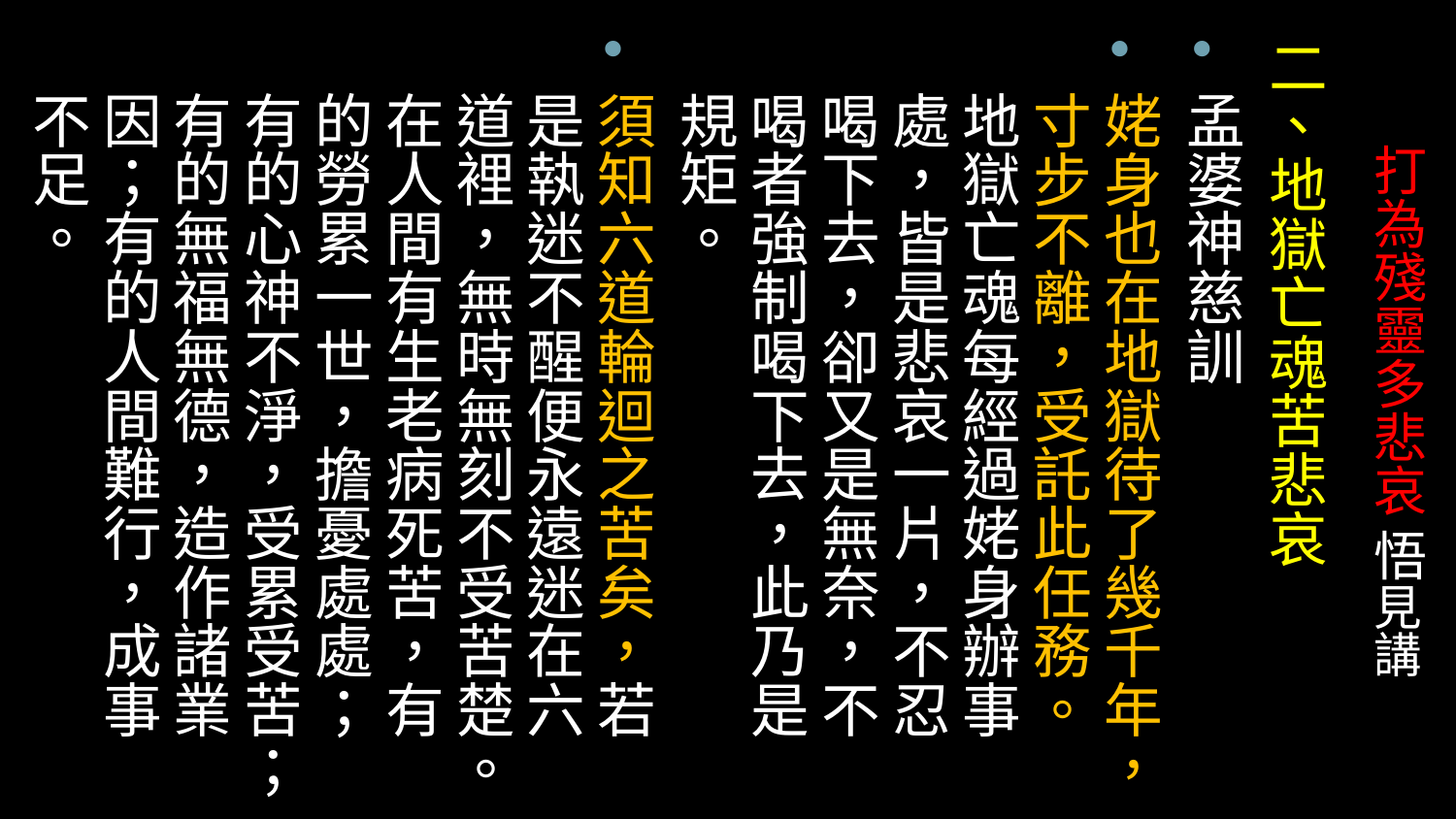

二、地獄亡魂苦悲哀
孟婆神慈訓
姥身也在地獄待了幾千年，寸步不離，受託此任務。地獄亡魂每經過姥身辦事處，皆是悲哀一片，不忍喝下去，卻又是無奈，不喝者強制喝下去，此乃是規矩。
須知六道輪迴之苦矣，若是執迷不醒便永遠迷在六道裡，無時無刻不受苦楚。在人間有生老病死苦，有的勞累一世，擔憂處處；有的心神不淨，受累受苦；有的無福無德，造作諸業因；有的人間難行，成事不足。
# 打為殘靈多悲哀 悟見講